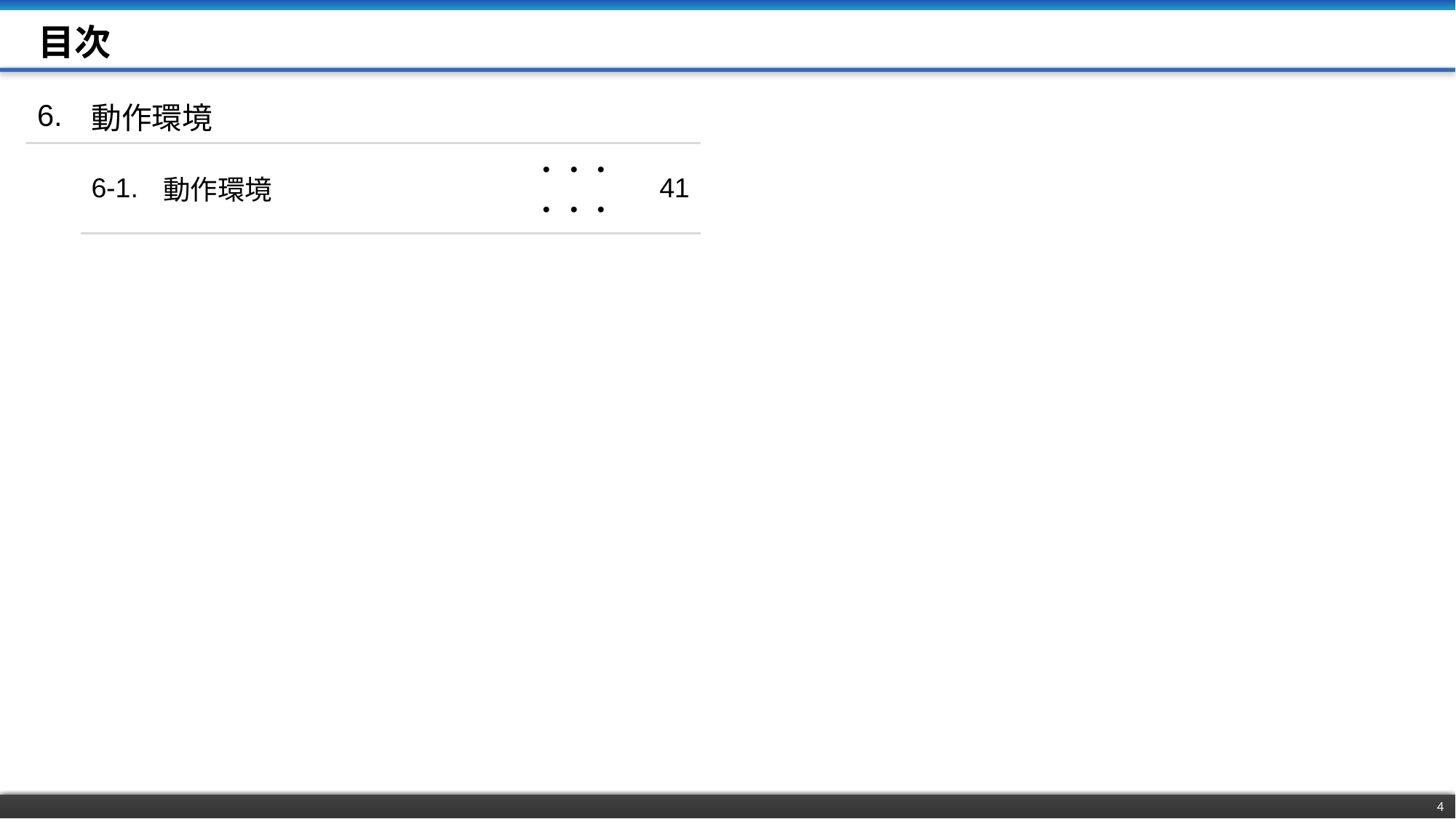

# 目次
| 6. | 動作環境 |  |  |  |
| --- | --- | --- | --- | --- |
|  | 6-1. | 動作環境 | ・・・・・・ | 41 |